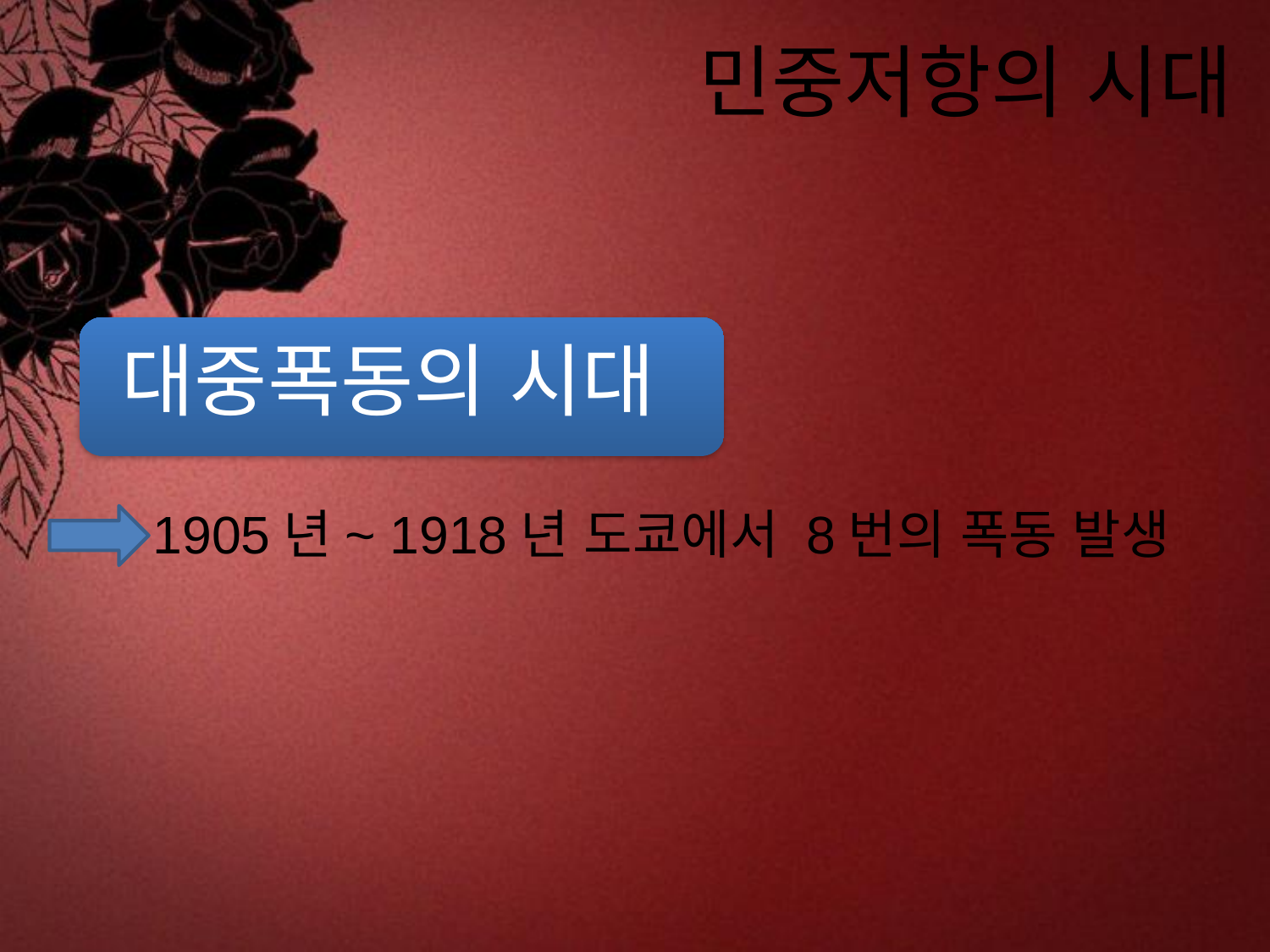

# 민중저항의 시대
 대중폭동의 시대

   1905년~ 1918년 도쿄에서 8번의 폭동 발생